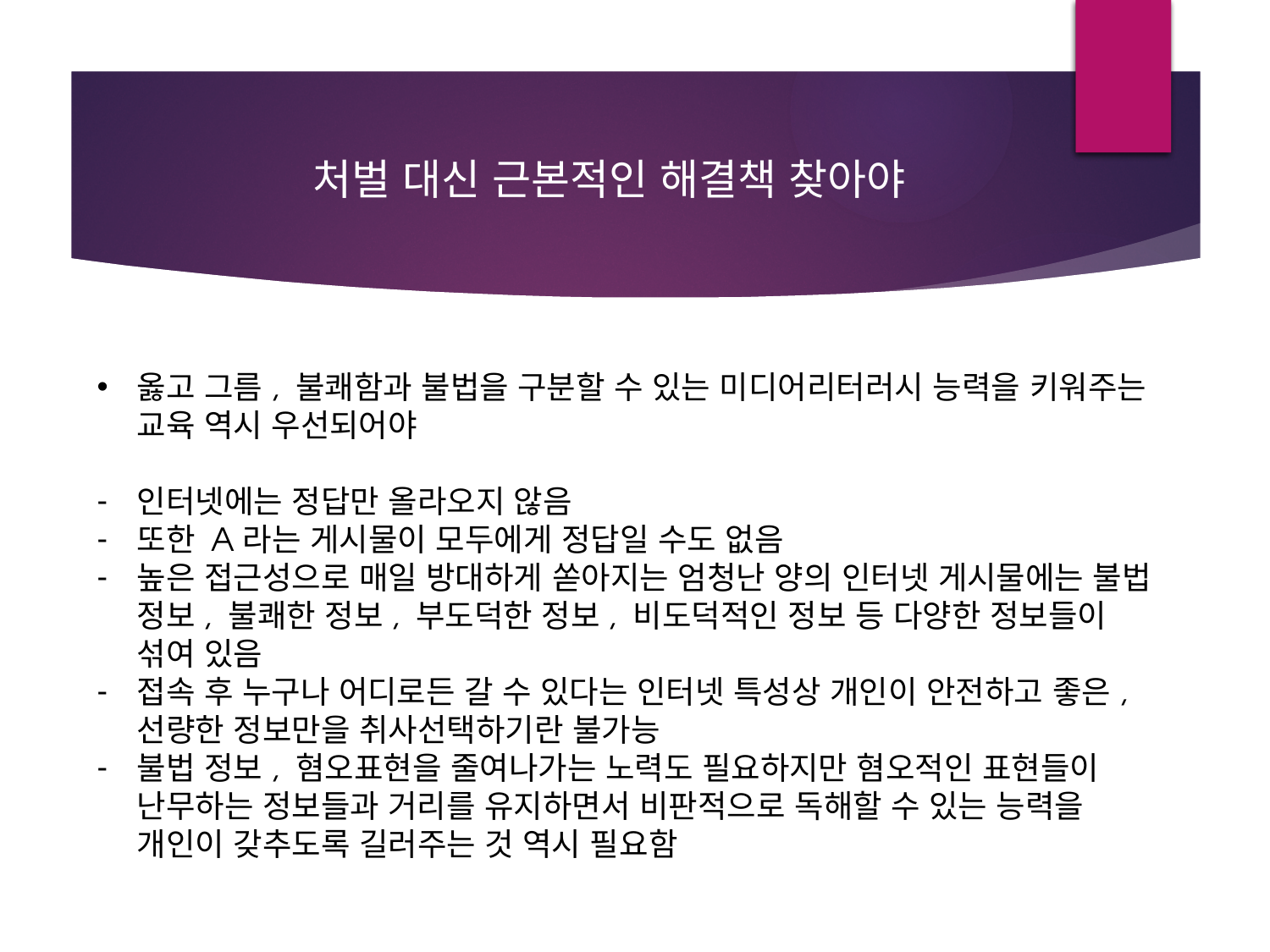

처벌 대신 근본적인 해결책 찾아야
옳고 그름, 불쾌함과 불법을 구분할 수 있는 미디어리터러시 능력을 키워주는 교육 역시 우선되어야

인터넷에는 정답만 올라오지 않음
또한 A라는 게시물이 모두에게 정답일 수도 없음
높은 접근성으로 매일 방대하게 쏟아지는 엄청난 양의 인터넷 게시물에는 불법 정보, 불쾌한 정보, 부도덕한 정보, 비도덕적인 정보 등 다양한 정보들이 섞여 있음
접속 후 누구나 어디로든 갈 수 있다는 인터넷 특성상 개인이 안전하고 좋은, 선량한 정보만을 취사선택하기란 불가능
불법 정보, 혐오표현을 줄여나가는 노력도 필요하지만 혐오적인 표현들이 난무하는 정보들과 거리를 유지하면서 비판적으로 독해할 수 있는 능력을 개인이 갖추도록 길러주는 것 역시 필요함